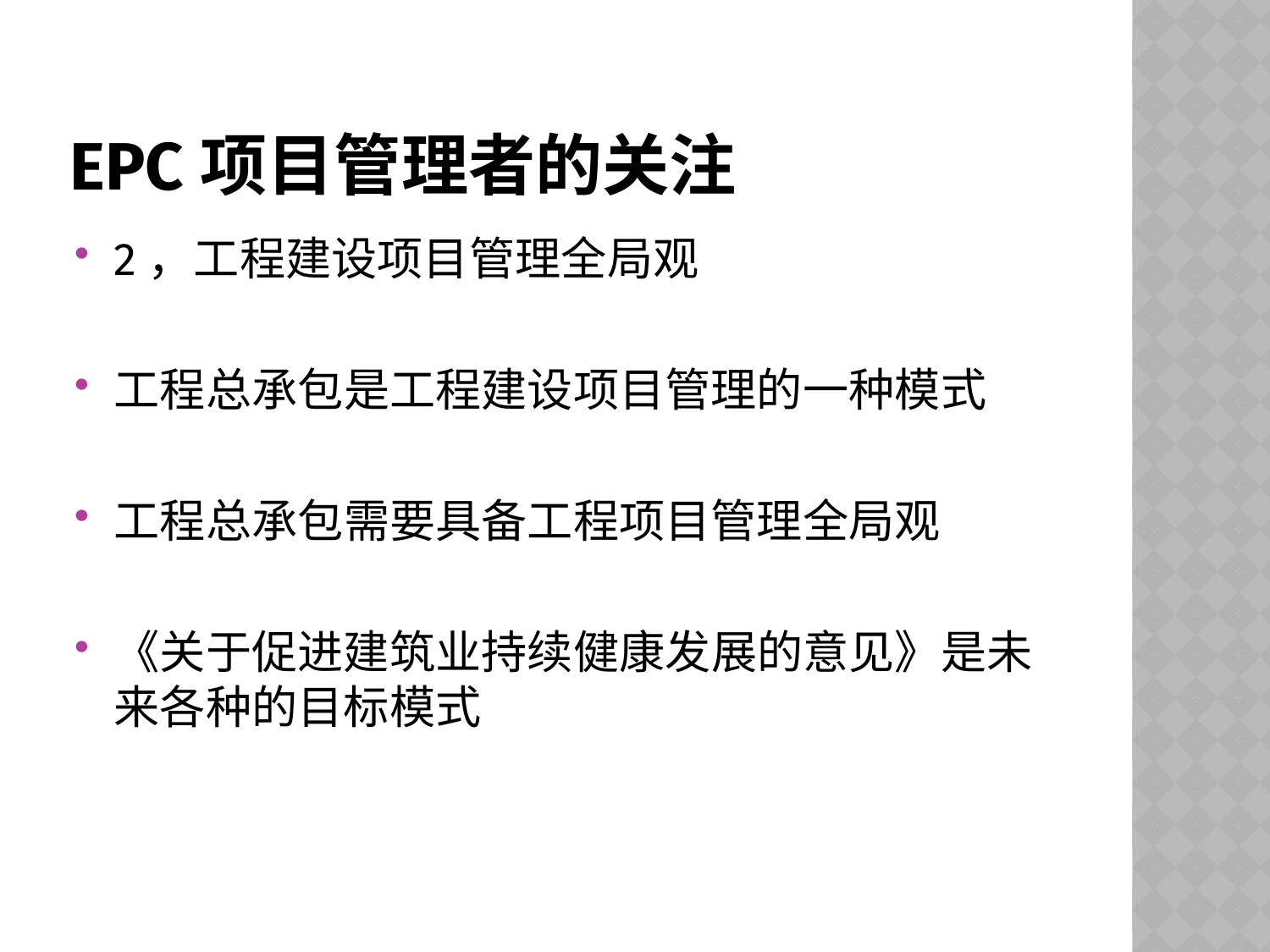

# EPC项目管理者的关注
2，工程建设项目管理全局观

工程总承包是工程建设项目管理的一种模式

工程总承包需要具备工程项目管理全局观

《关于促进建筑业持续健康发展的意见》是未来各种的目标模式